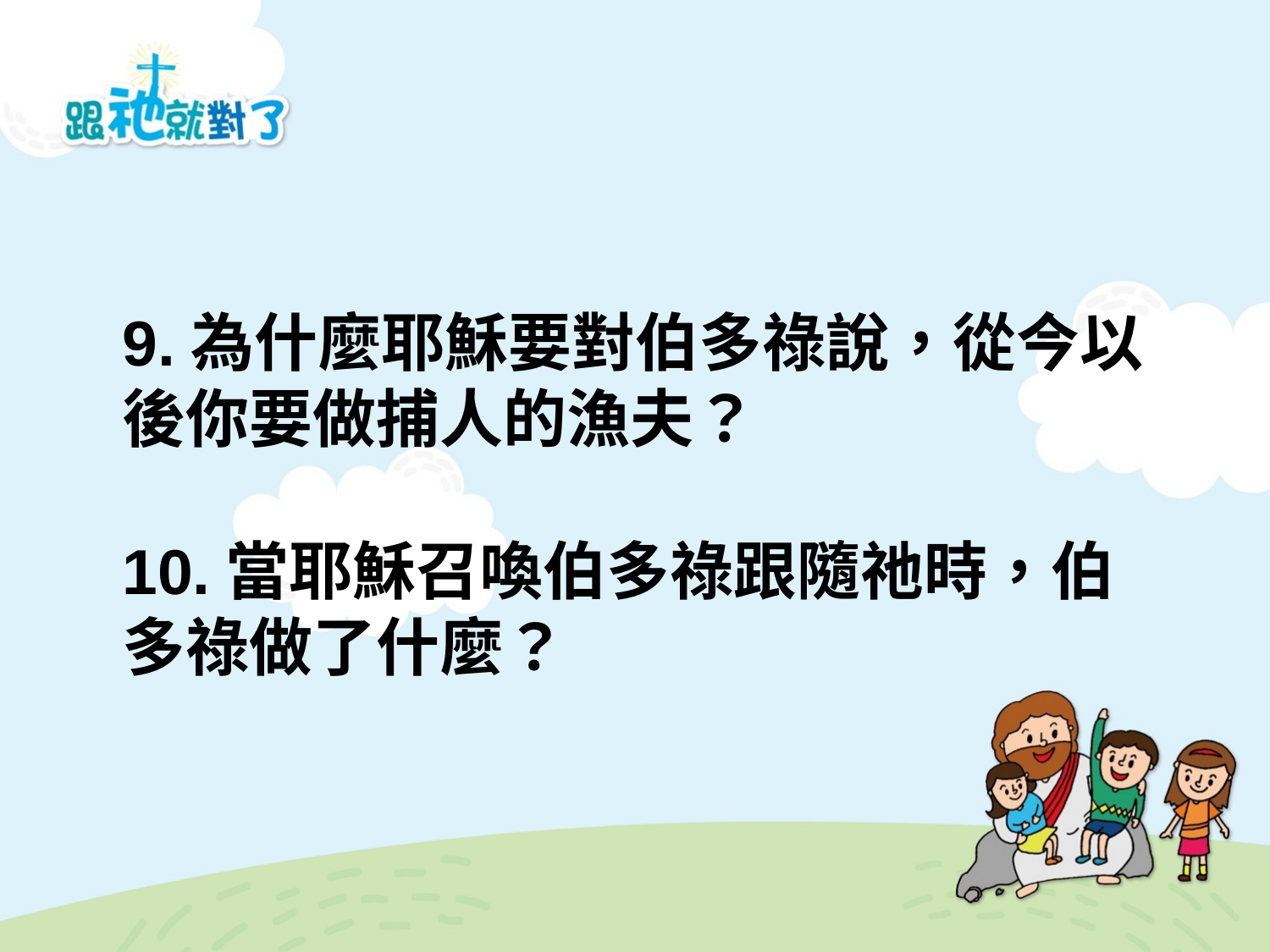

9.為什麼耶穌要對伯多祿說，從今以後你要做捕人的漁夫？

10.當耶穌召喚伯多祿跟隨祂時，伯多祿做了什麼？